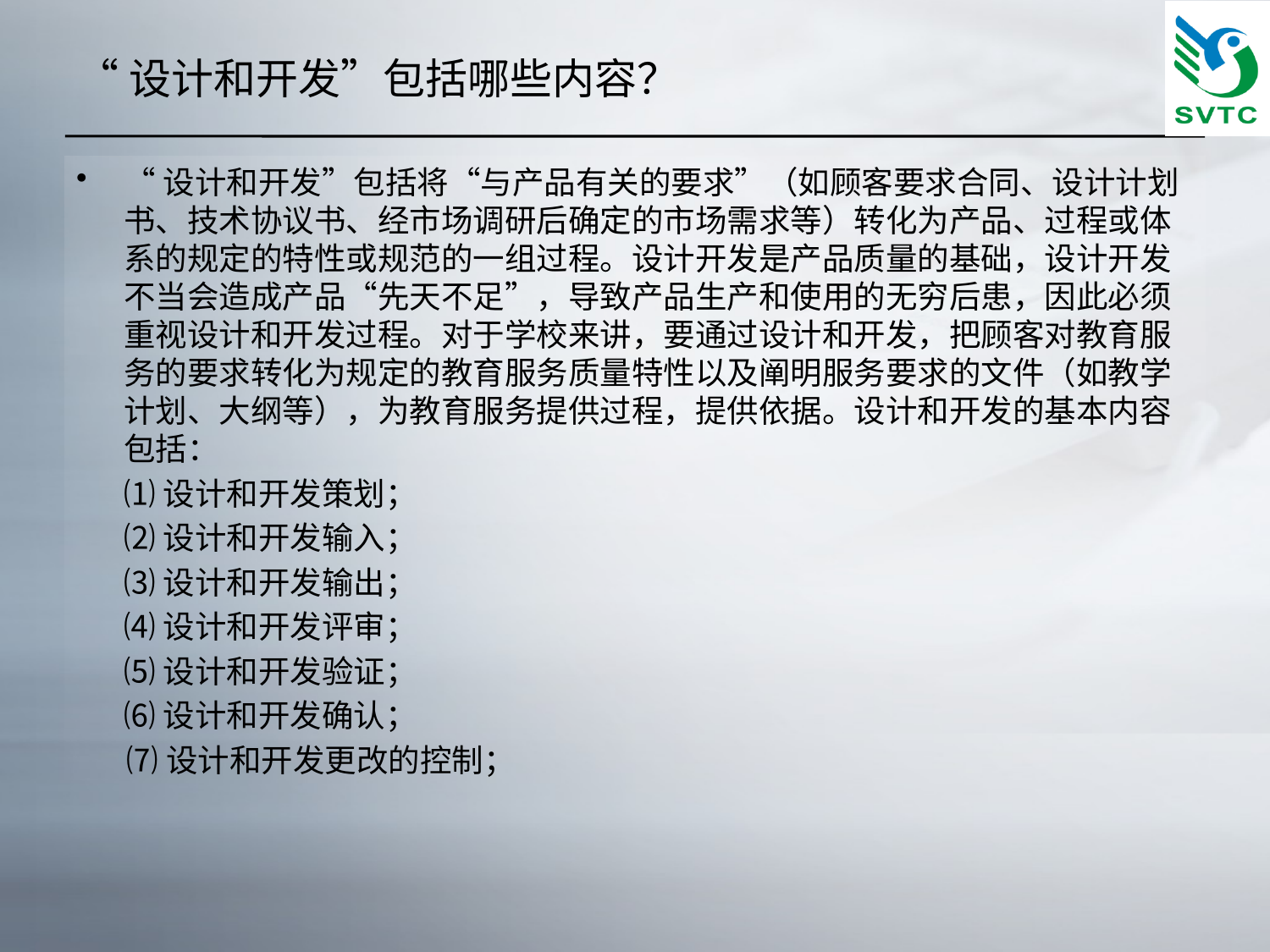

# “设计和开发”包括哪些内容？
“设计和开发”包括将“与产品有关的要求”（如顾客要求合同、设计计划书、技术协议书、经市场调研后确定的市场需求等）转化为产品、过程或体系的规定的特性或规范的一组过程。设计开发是产品质量的基础，设计开发不当会造成产品“先天不足”，导致产品生产和使用的无穷后患，因此必须重视设计和开发过程。对于学校来讲，要通过设计和开发，把顾客对教育服务的要求转化为规定的教育服务质量特性以及阐明服务要求的文件（如教学计划、大纲等），为教育服务提供过程，提供依据。设计和开发的基本内容包括：
	⑴设计和开发策划；
	⑵设计和开发输入；
	⑶设计和开发输出；
	⑷设计和开发评审；
	⑸设计和开发验证；
	⑹设计和开发确认；
       ⑺设计和开发更改的控制；